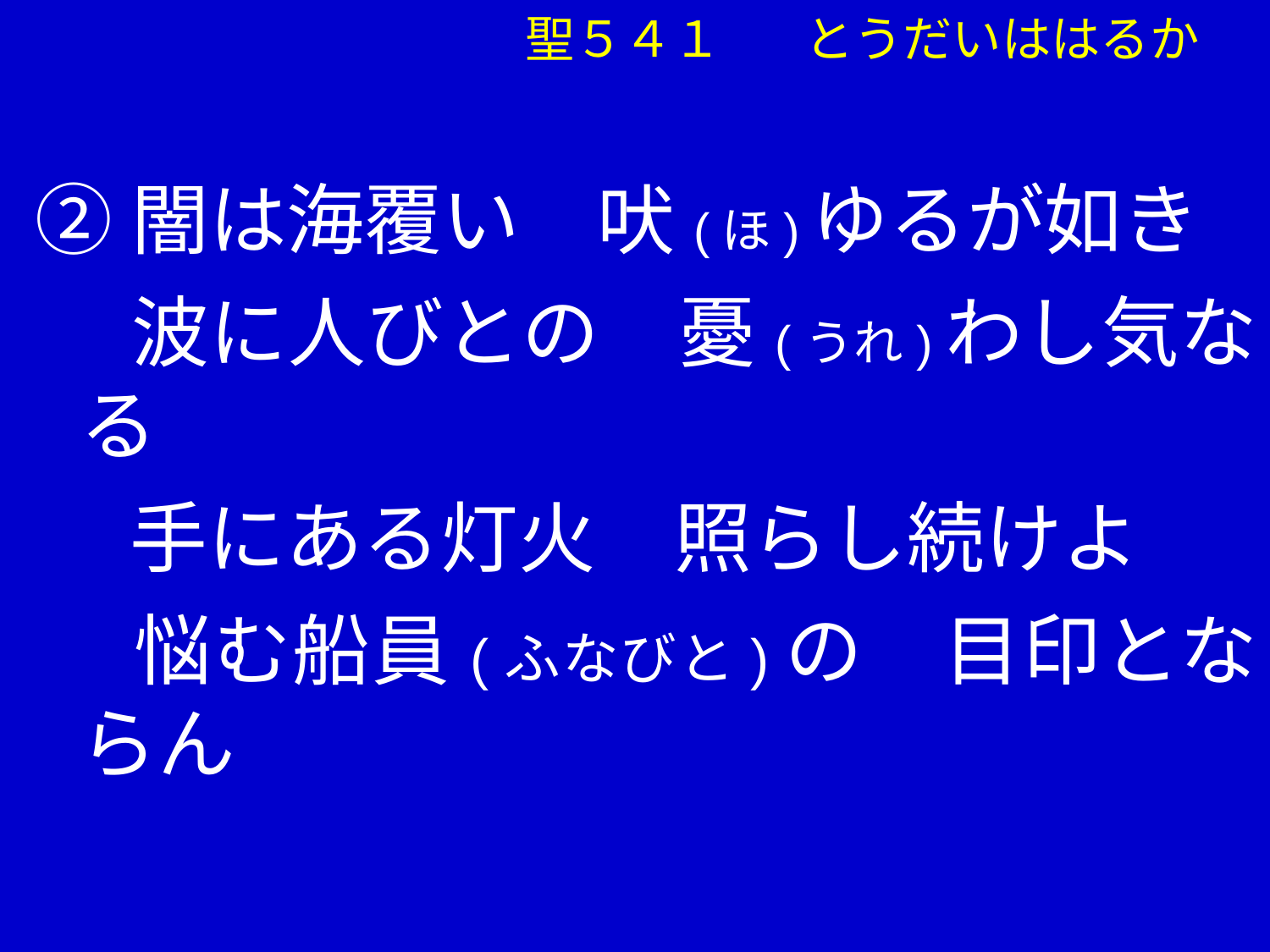

聖５４１   　とうだいははるか
②闇は海覆い　吠(ほ)ゆるが如き
　 波に人びとの　憂(うれ)わし気なる
　 手にある灯火　照らし続けよ
　 悩む船員(ふなびと)の　目印とならん